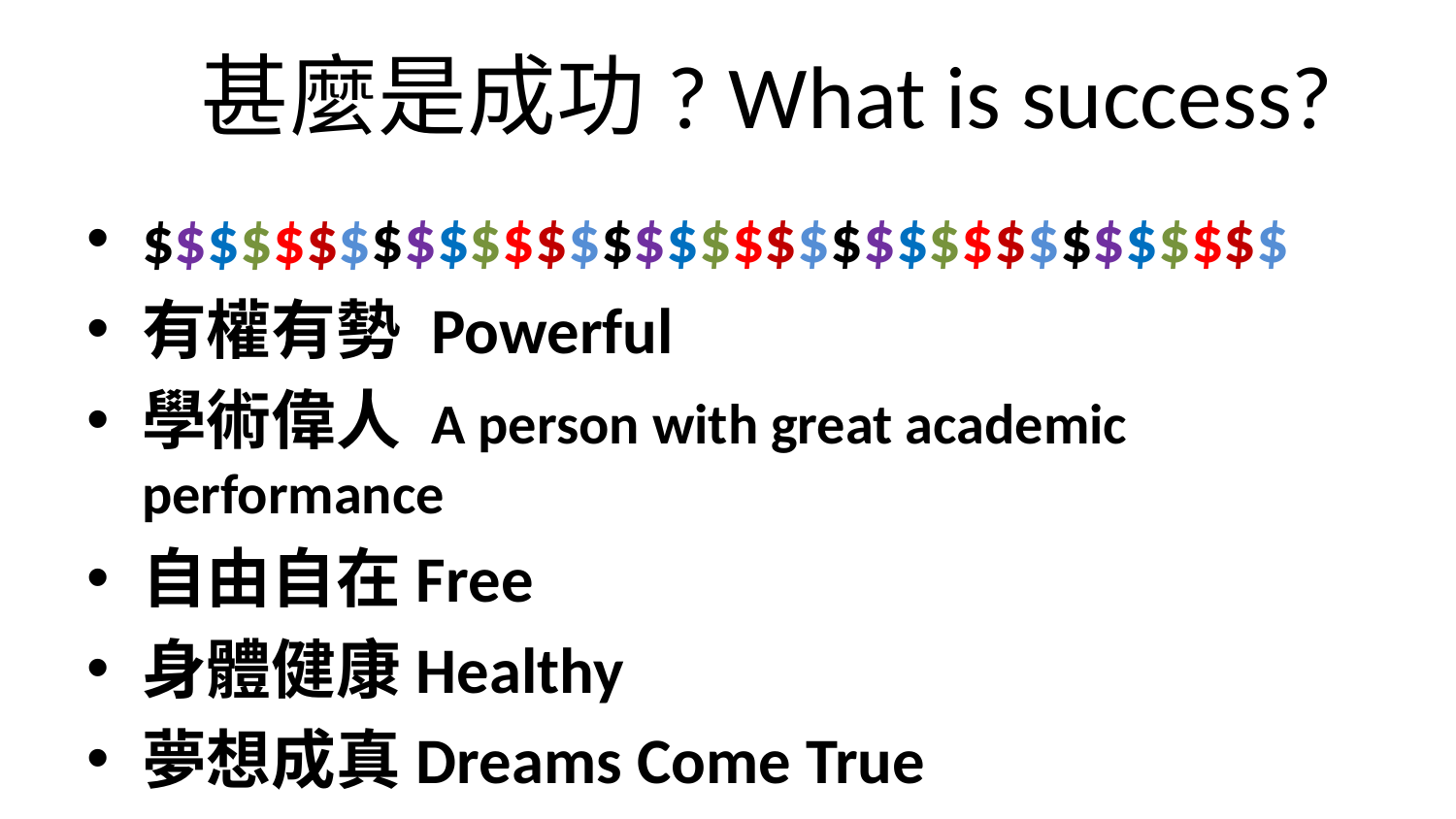

甚麼是成功? What is success?
$$$$$$$
有權有勢 Powerful
學術偉人 A person with great academic performance
自由自在Free
身體健康Healthy
夢想成真Dreams Come True

$$$$$$$$$$$$$$$$$$$$$$$$$$$$